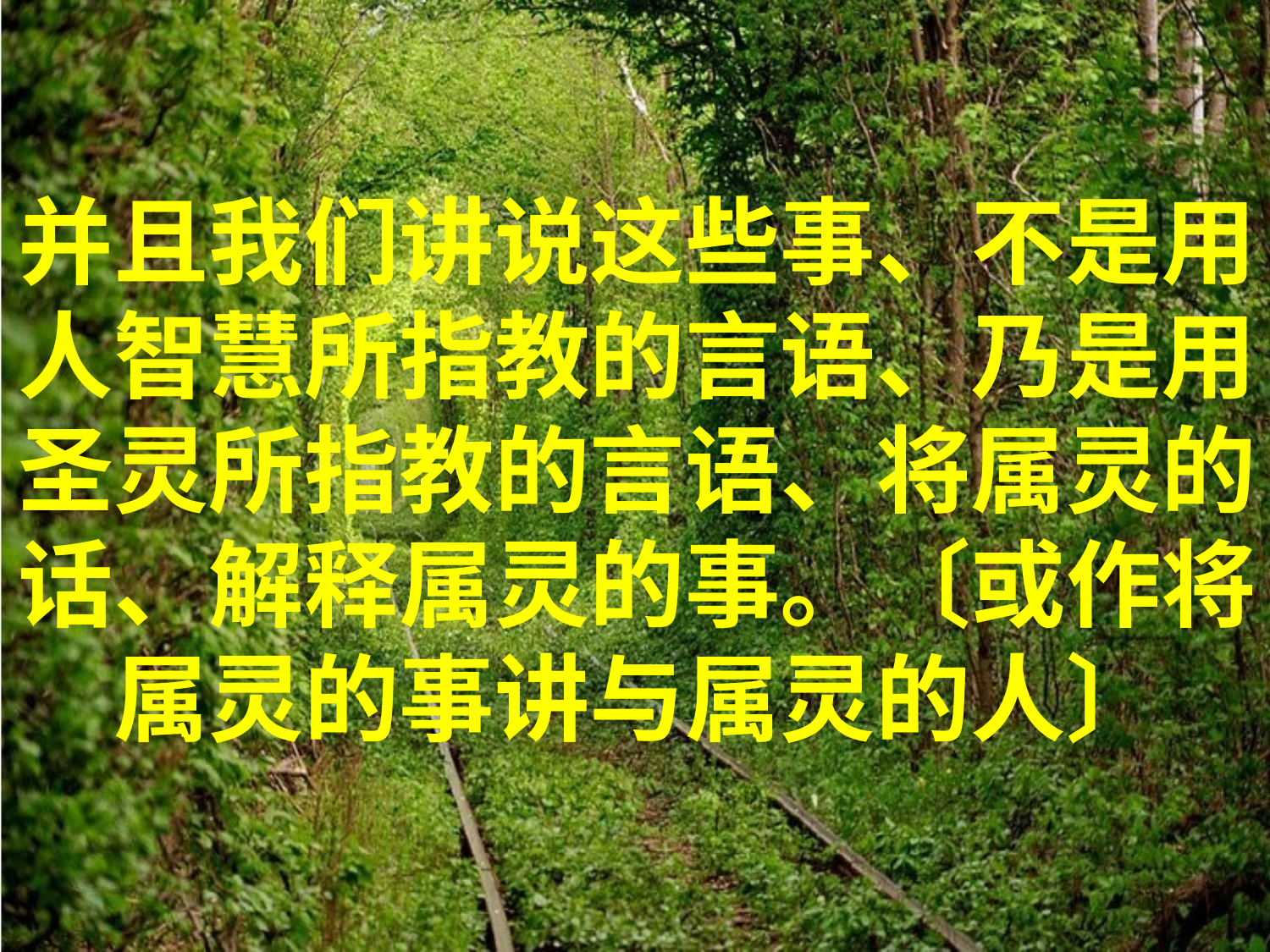

并且我们讲说这些事、不是用人智慧所指教的言语、乃是用圣灵所指教的言语、将属灵的话、解释属灵的事。〔或作将属灵的事讲与属灵的人〕